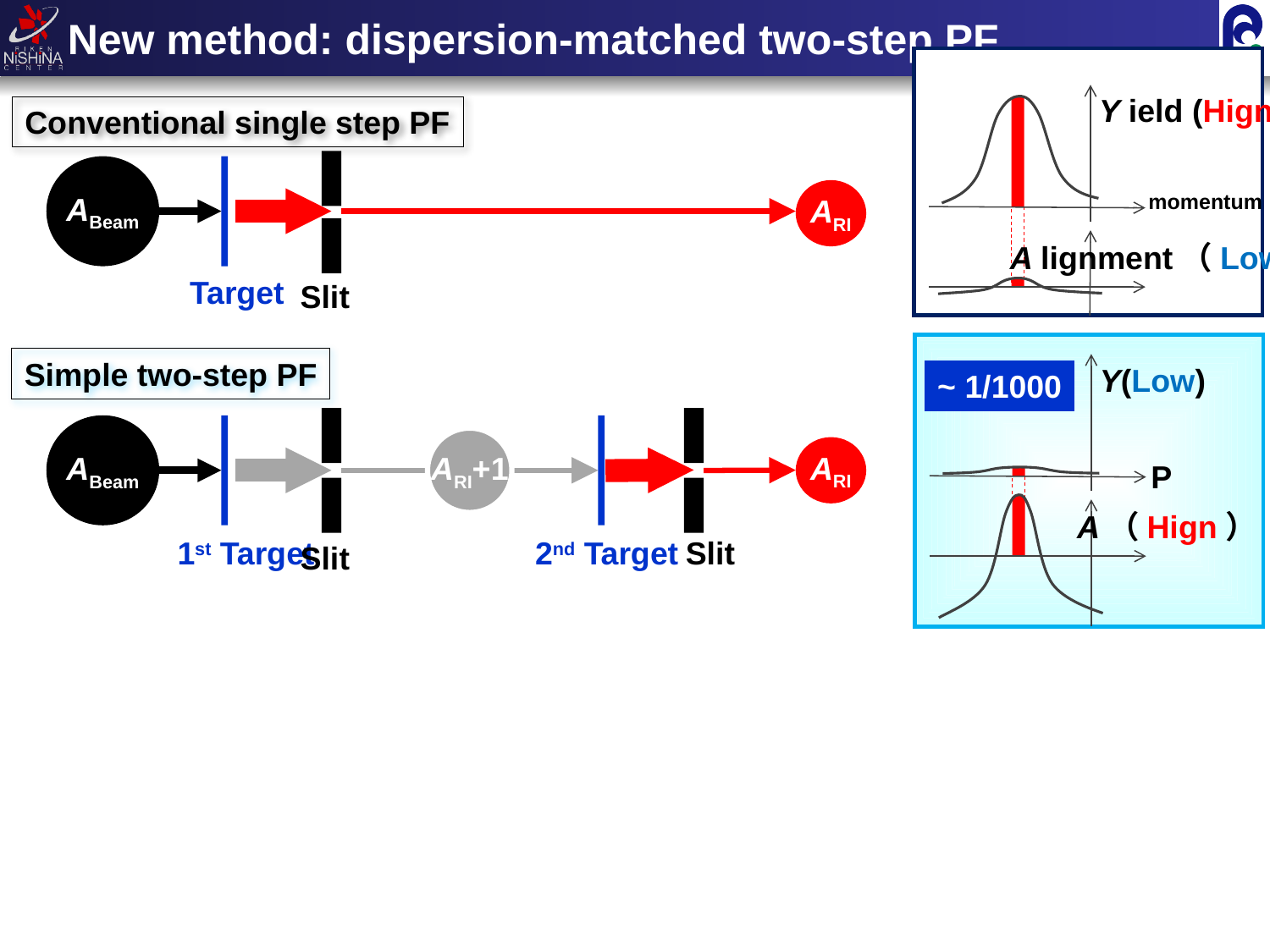

# New method: dispersion-matched two-step PF

Y ield (Hign)

momentum

A lignment（Low）

Conventional single step PF

ABeam

ARI
Target
Slit

Y(Low)
~ 1/1000
P

A（Hign）
Simple two-step PF

ABeam

ARI+1
ARI
1st Target
2nd Target
Slit
Slit
色消しプリズム
(分散整合）